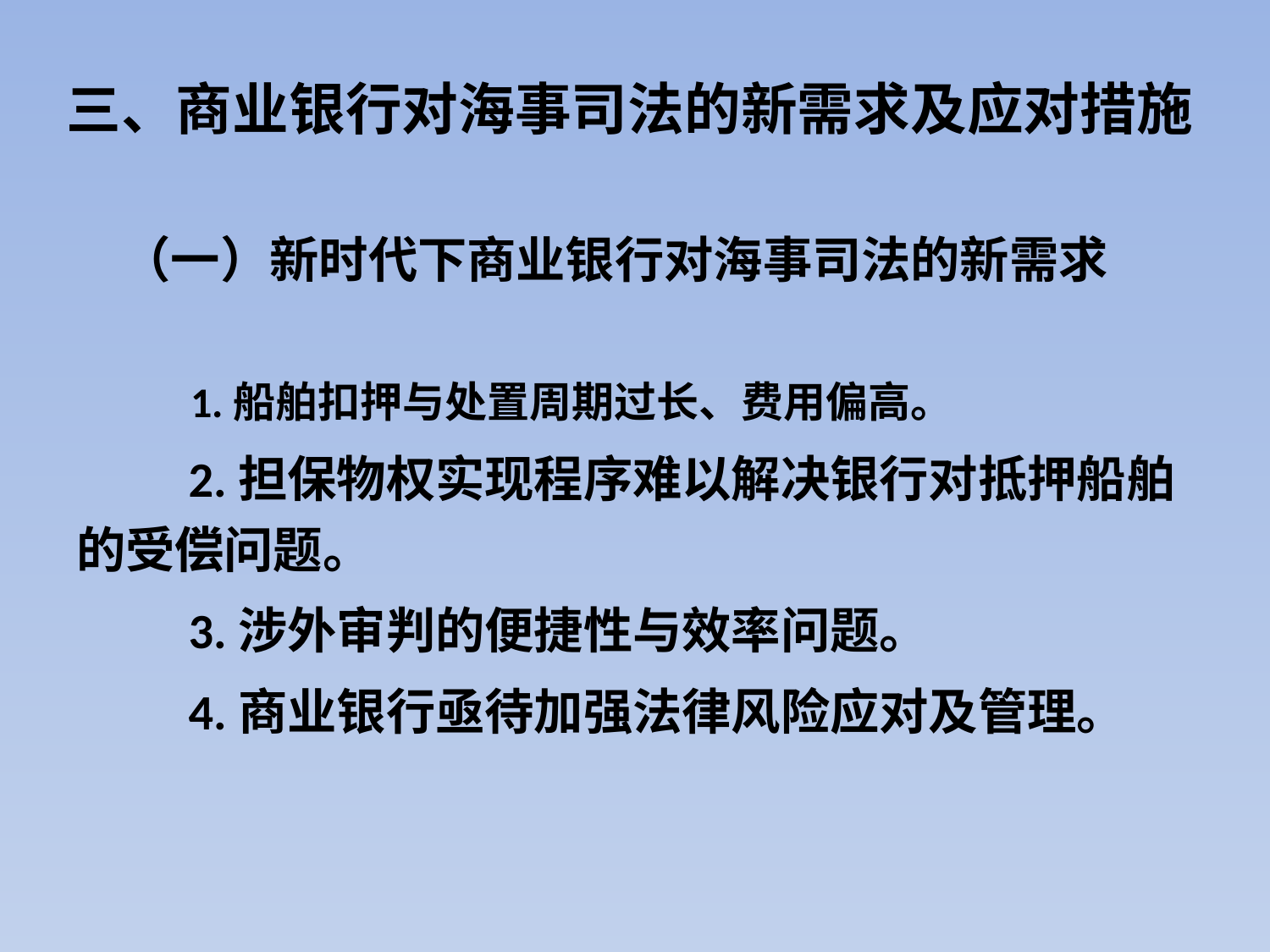

# 三、商业银行对海事司法的新需求及应对措施
   （一）新时代下商业银行对海事司法的新需求

            1.船舶扣押与处置周期过长、费用偏高。
          2.担保物权实现程序难以解决银行对抵押船舶的受偿问题。
          3.涉外审判的便捷性与效率问题。
          4.商业银行亟待加强法律风险应对及管理。